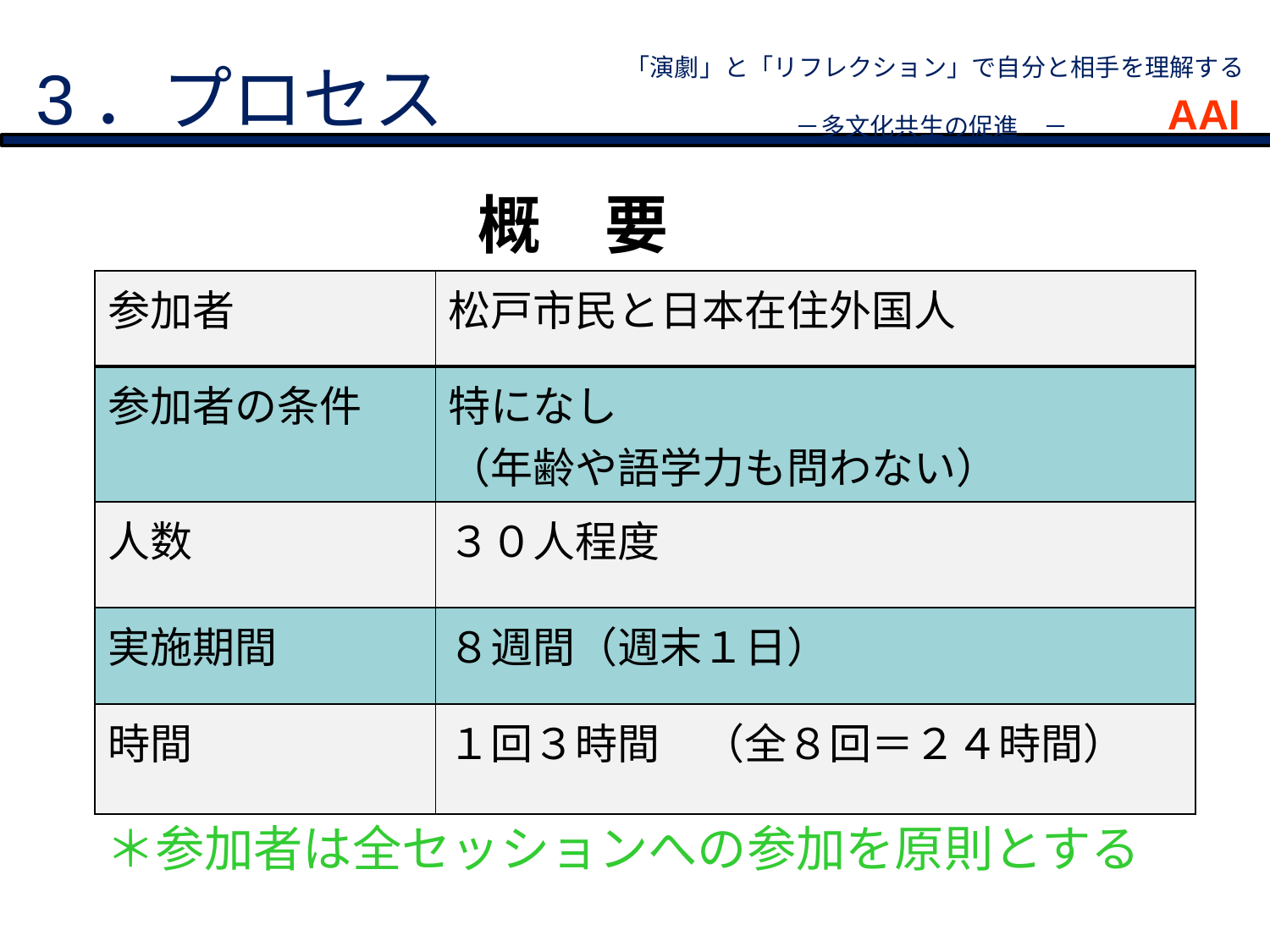

3．プロセス
「演劇」と「リフレクション」で自分と相手を理解する
－多文化共生の促進　－
AAI

概　要
| 参加者 | 松戸市民と日本在住外国人 |
| --- | --- |
| 参加者の条件 | 特になし （年齢や語学力も問わない） |
| 人数 | ３０人程度 |
| 実施期間 | ８週間（週末１日） |
| 時間 | １回３時間　（全８回＝２４時間） |
＊参加者は全セッションへの参加を原則とする